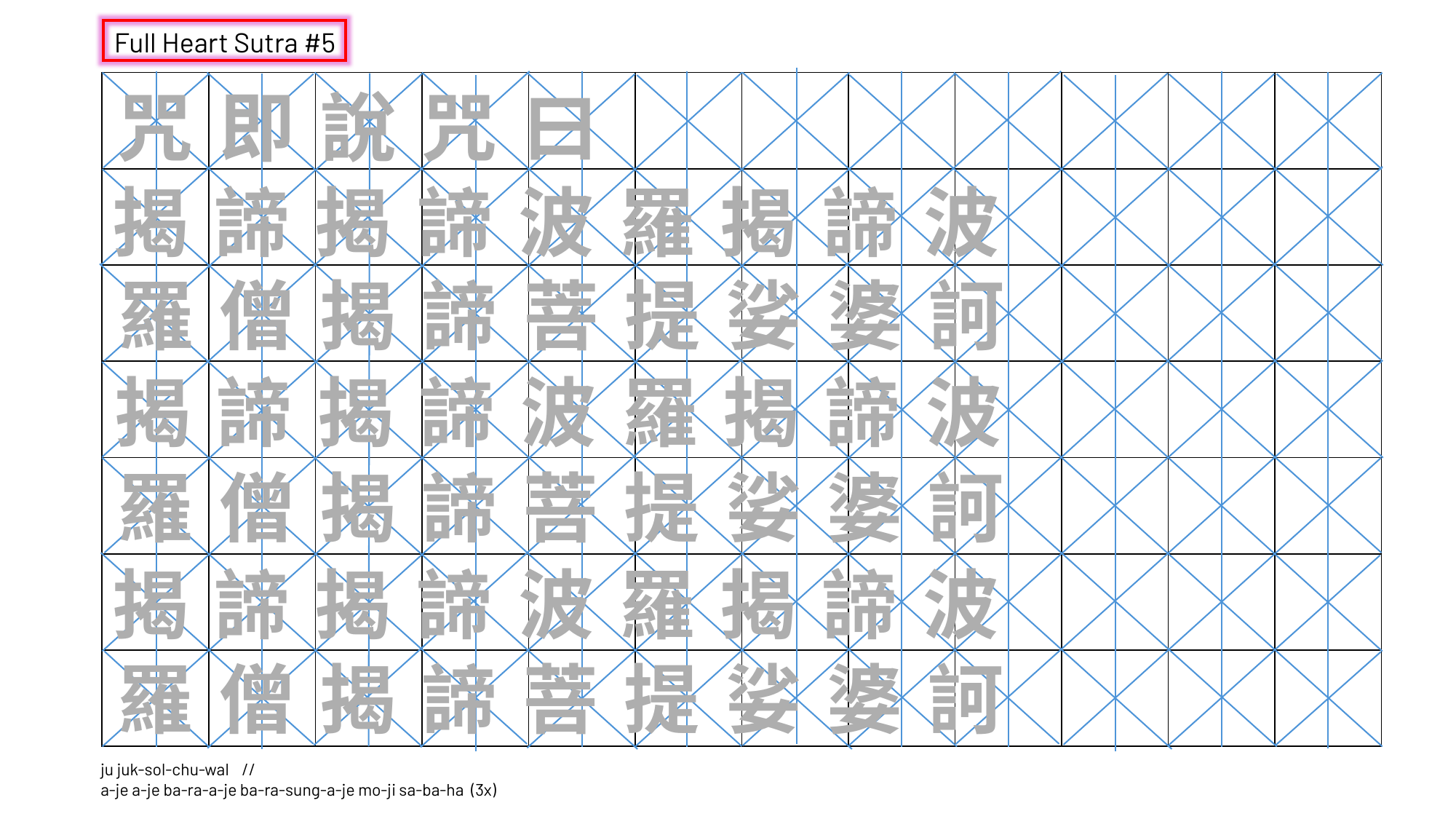

Full Heart Sutra #5

咒 即 說 咒 曰
|  |  |  |  |  |  |  |  |  |  |  |  |
| --- | --- | --- | --- | --- | --- | --- | --- | --- | --- | --- | --- |
|  |  |  |  |  |  |  |  |  |  |  |  |
|  |  |  |  |  |  |  |  |  |  |  |  |
|  |  |  |  |  |  |  |  |  |  |  |  |
|  |  |  |  |  |  |  |  |  |  |  |  |
|  |  |  |  |  |  |  |  |  |  |  |  |
|  |  |  |  |  |  |  |  |  |  |  |  |
揭 諦 揭 諦 波 羅 揭 諦 波
羅 僧 揭 諦 菩 提 娑 婆 訶
揭 諦 揭 諦 波 羅 揭 諦 波
羅 僧 揭 諦 菩 提 娑 婆 訶
揭 諦 揭 諦 波 羅 揭 諦 波
羅 僧 揭 諦 菩 提 娑 婆 訶
ju juk-sol-chu-wal    //
a-je a-je ba-ra-a-je ba-ra-sung-a-je mo-ji sa-ba-ha  (3x)